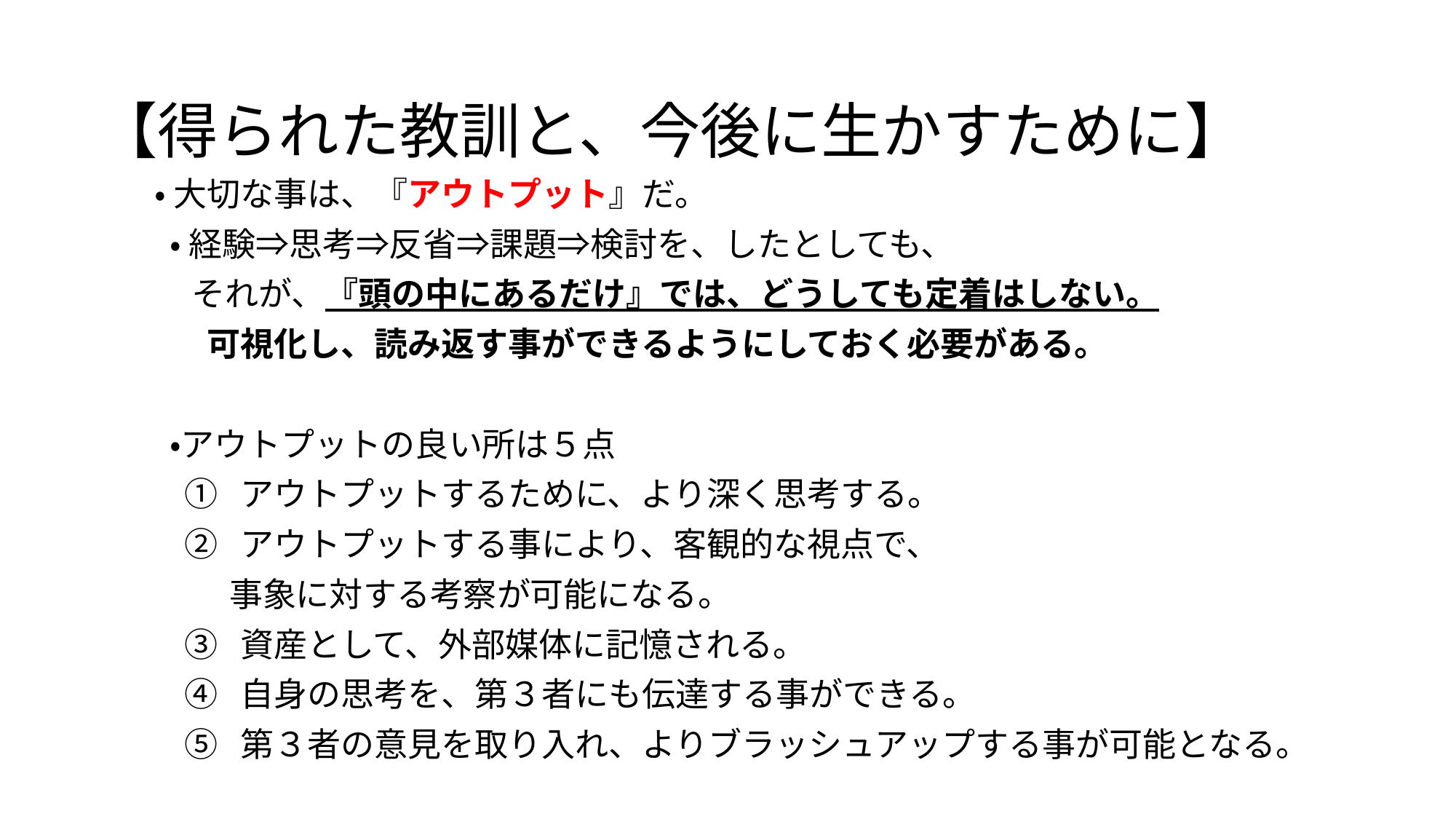

# 【得られた教訓と、今後に生かすために】
 ・ 大切な事は、『アウトプット』だ。
   ・ 経験⇒思考⇒反省⇒課題⇒検討を、したとしても、
      それが、『頭の中にあるだけ』では、どうしても定着はしない。
　　可視化し、読み返す事ができるようにしておく必要がある。

   ・アウトプットの良い所は５点
      ①  アウトプットするために、より深く思考する。
      ②  アウトプットする事により、客観的な視点で、
           事象に対する考察が可能になる。
      ③  資産として、外部媒体に記憶される。
      ④  自身の思考を、第３者にも伝達する事ができる。
      ⑤  第３者の意見を取り入れ、よりブラッシュアップする事が可能となる。